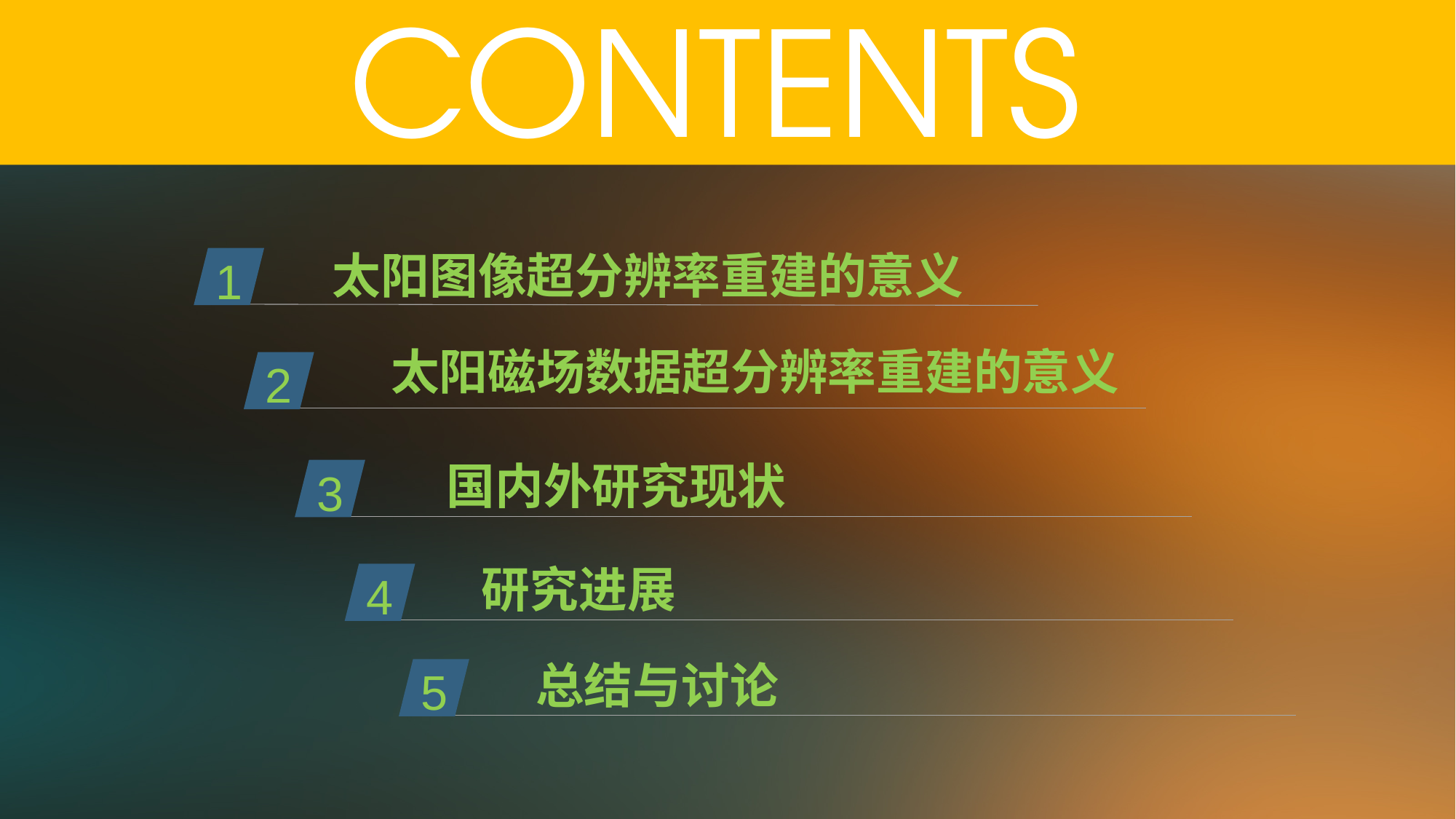

CONTENTS
太阳图像超分辨率重建的意义
1

太阳磁场数据超分辨率重建的意义

2

国内外研究现状
3

研究进展
4

总结与讨论
5